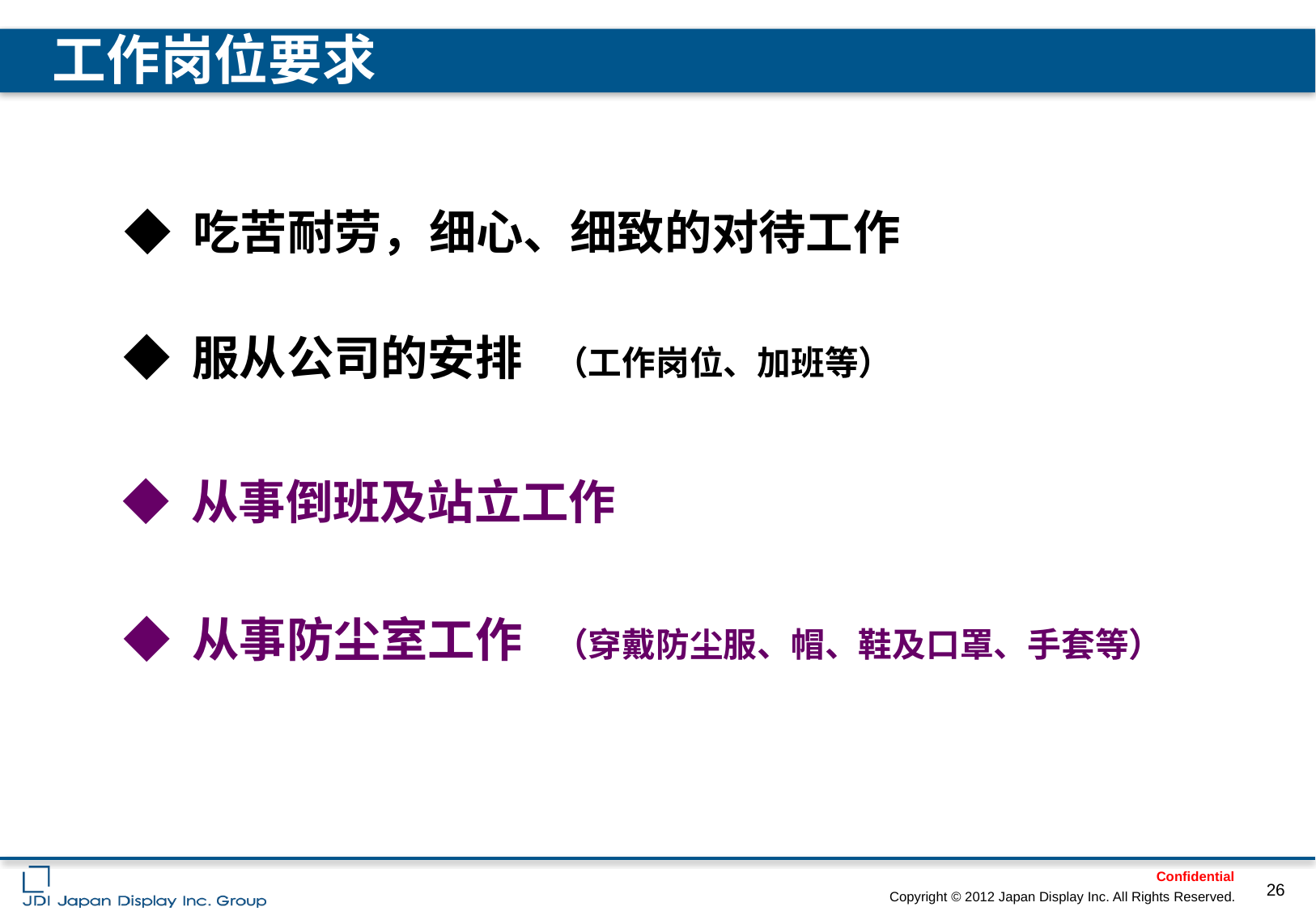

# 工作岗位要求
◆ 吃苦耐劳，细心、细致的对待工作
◆ 服从公司的安排   （工作岗位、加班等）
◆ 从事倒班及站立工作
◆ 从事防尘室工作   （穿戴防尘服、帽、鞋及口罩、手套等）